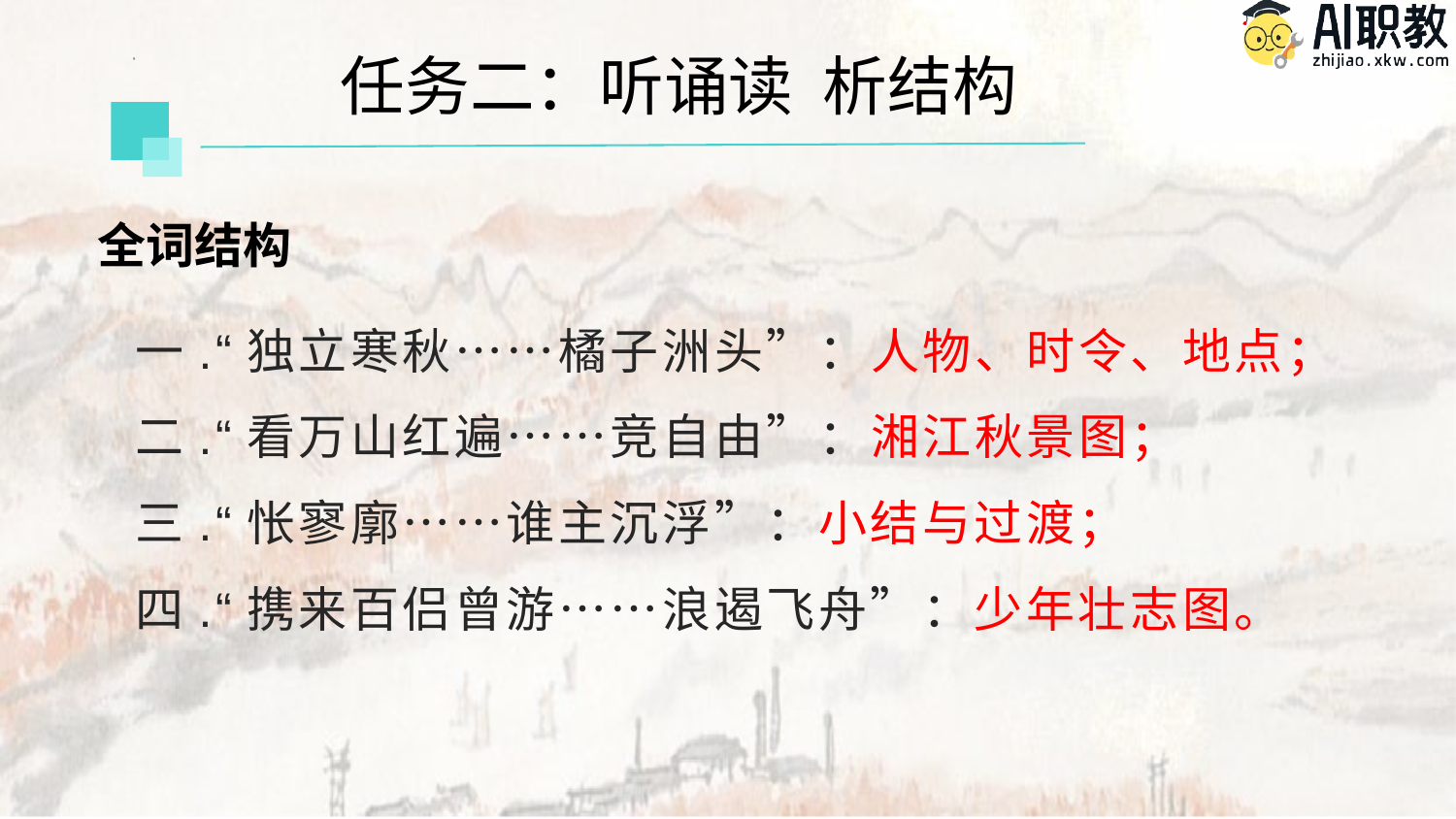

任务二：听诵读  析结构

全词结构
一.“独立寒秋……橘子洲头”：人物、时令、地点；
二.“看万山红遍……竞自由”：湘江秋景图；
三.“怅寥廓……谁主沉浮”：小结与过渡；
四.“携来百侣曾游……浪遏飞舟”：少年壮志图。
古典诗歌
现代新诗